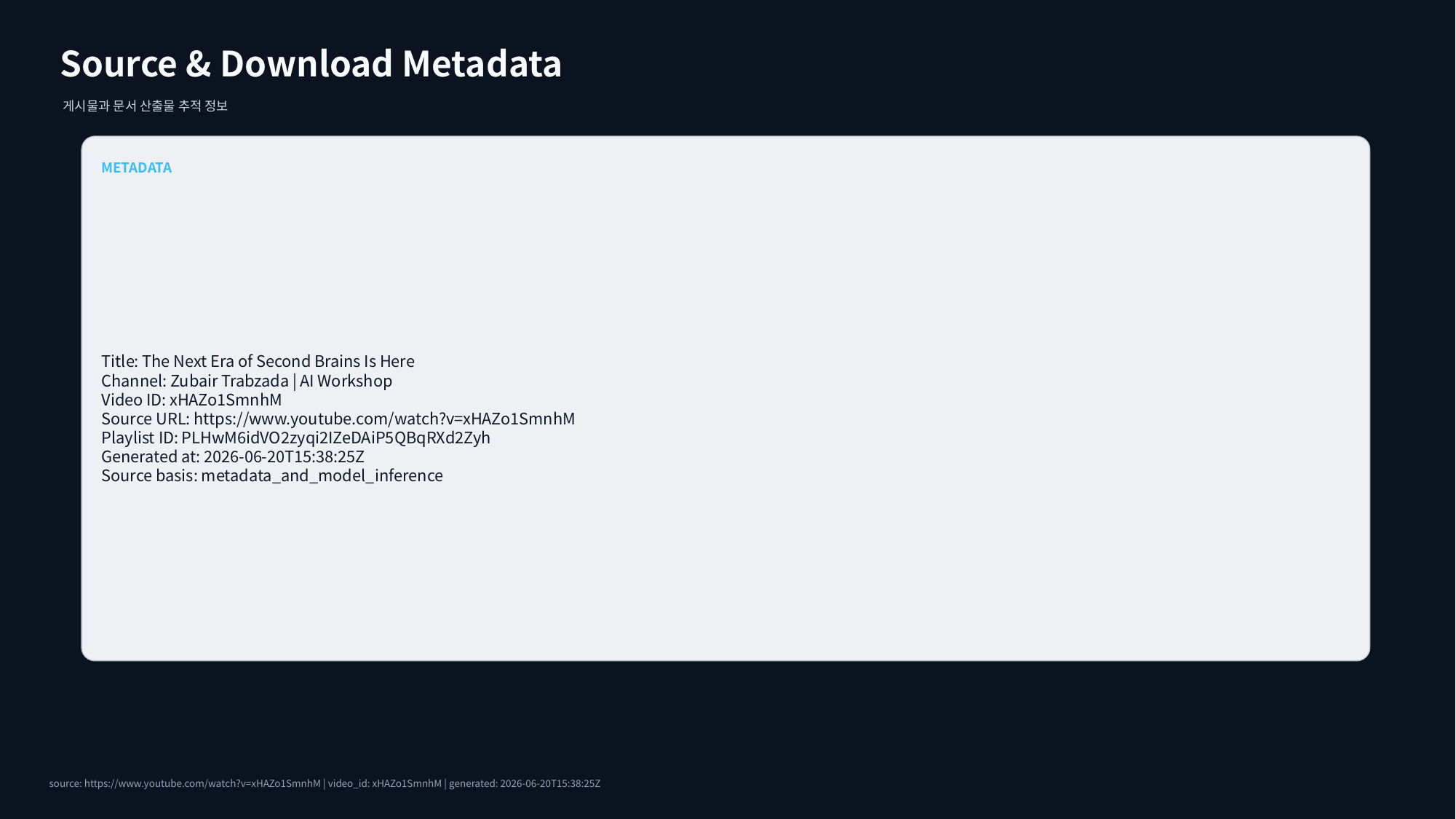

Source & Download Metadata
게시물과 문서 산출물 추적 정보

METADATA
Title: The Next Era of Second Brains Is Here
Channel: Zubair Trabzada | AI Workshop
Video ID: xHAZo1SmnhM
Source URL: https://www.youtube.com/watch?v=xHAZo1SmnhM
Playlist ID: PLHwM6idVO2zyqi2IZeDAiP5QBqRXd2Zyh
Generated at: 2026-06-20T15:38:25Z
Source basis: metadata_and_model_inference
source: https://www.youtube.com/watch?v=xHAZo1SmnhM | video_id: xHAZo1SmnhM | generated: 2026-06-20T15:38:25Z